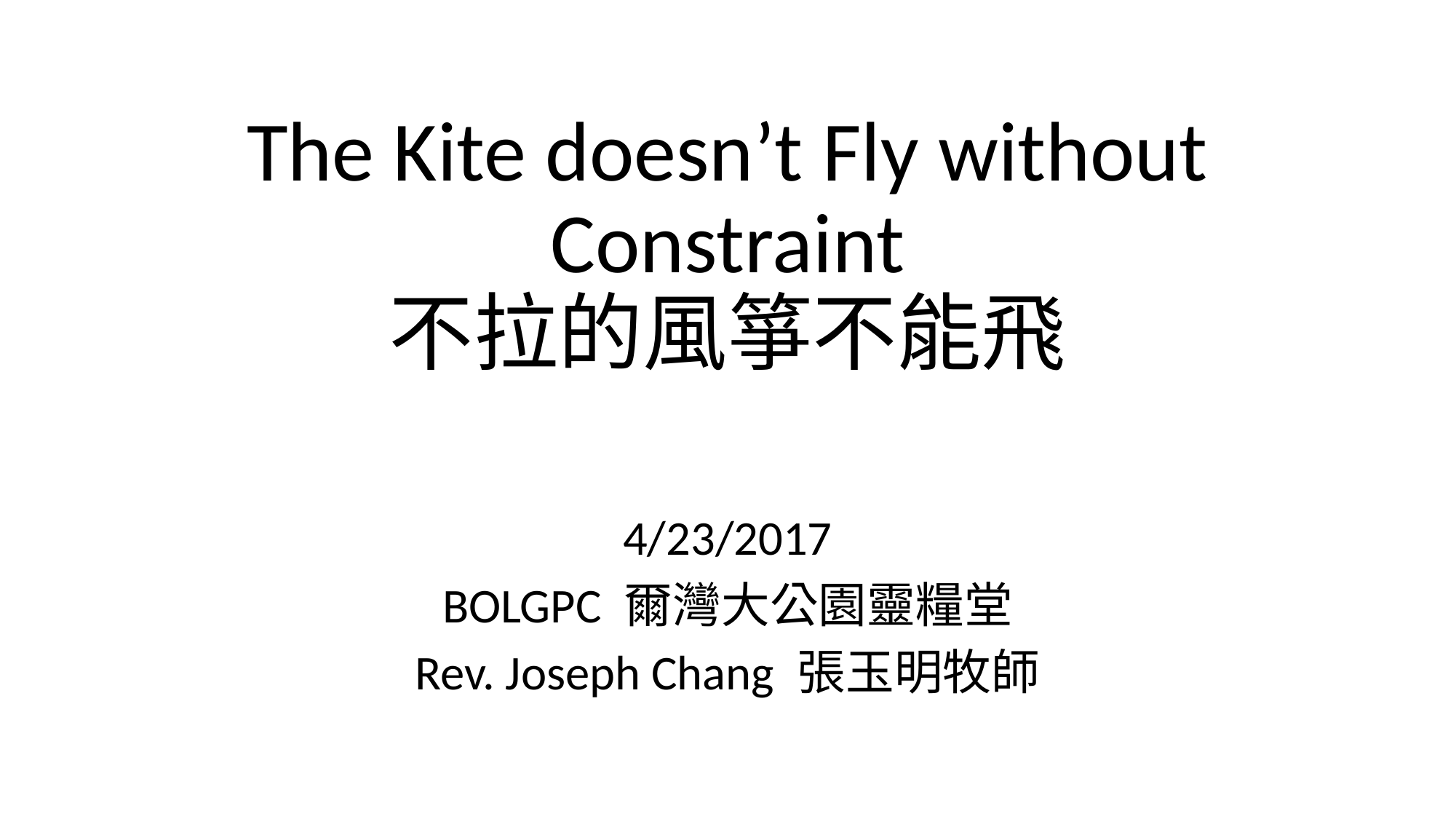

# The Kite doesn’t Fly without Constraint 不拉的風箏不能飛
4/23/2017
BOLGPC 爾灣大公園靈糧堂
Rev. Joseph Chang 張玉明牧師